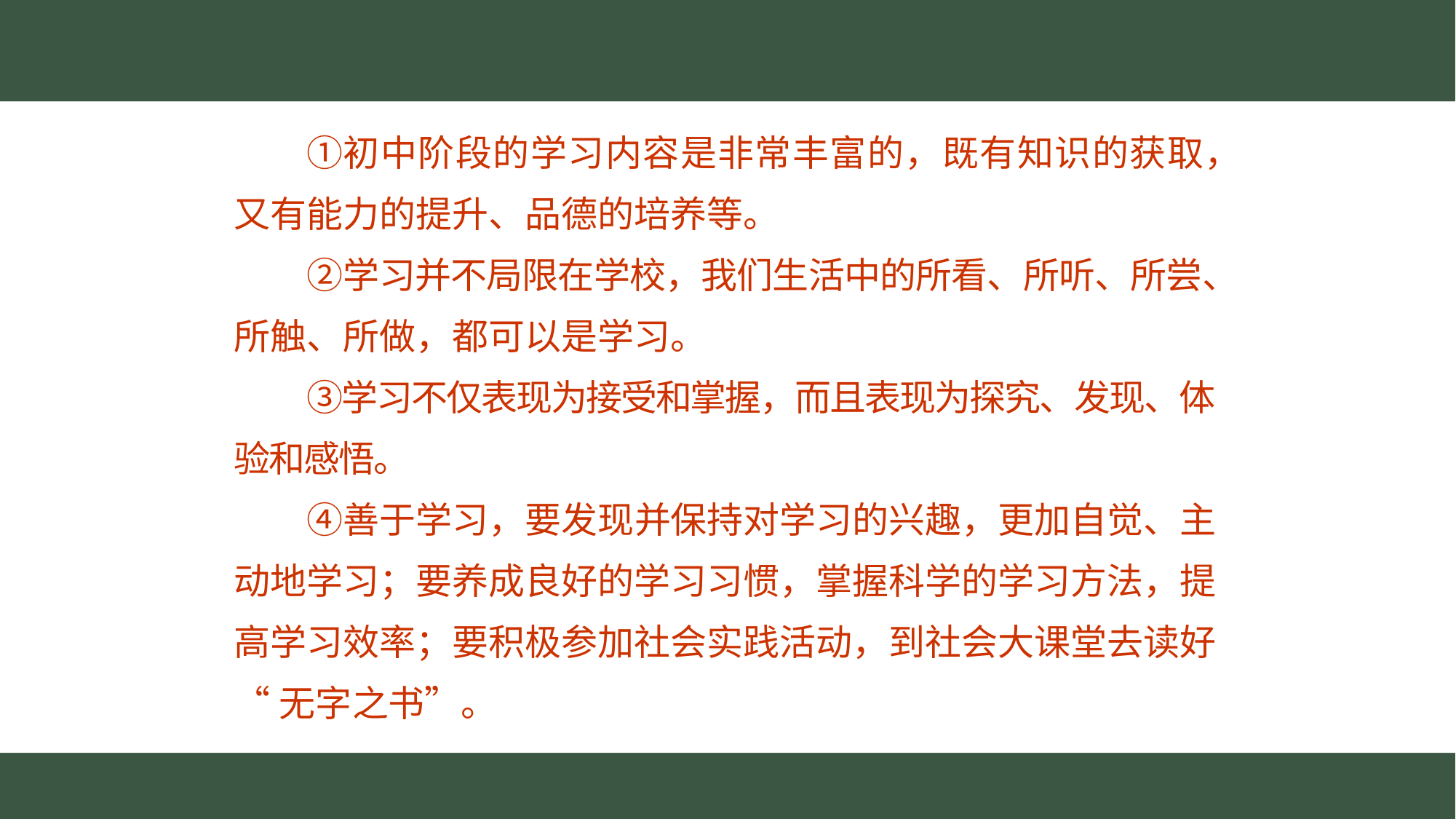

①初中阶段的学习内容是非常丰富的，既有知识的获取，
又有能力的提升、品德的培养等。
　　②学习并不局限在学校，我们生活中的所看、所听、所尝、
所触、所做，都可以是学习。
　　③学习不仅表现为接受和掌握，而且表现为探究、发现、体
验和感悟。
　　④善于学习，要发现并保持对学习的兴趣，更加自觉、主
动地学习；要养成良好的学习习惯，掌握科学的学习方法，提
高学习效率；要积极参加社会实践活动，到社会大课堂去读好
“无字之书”。